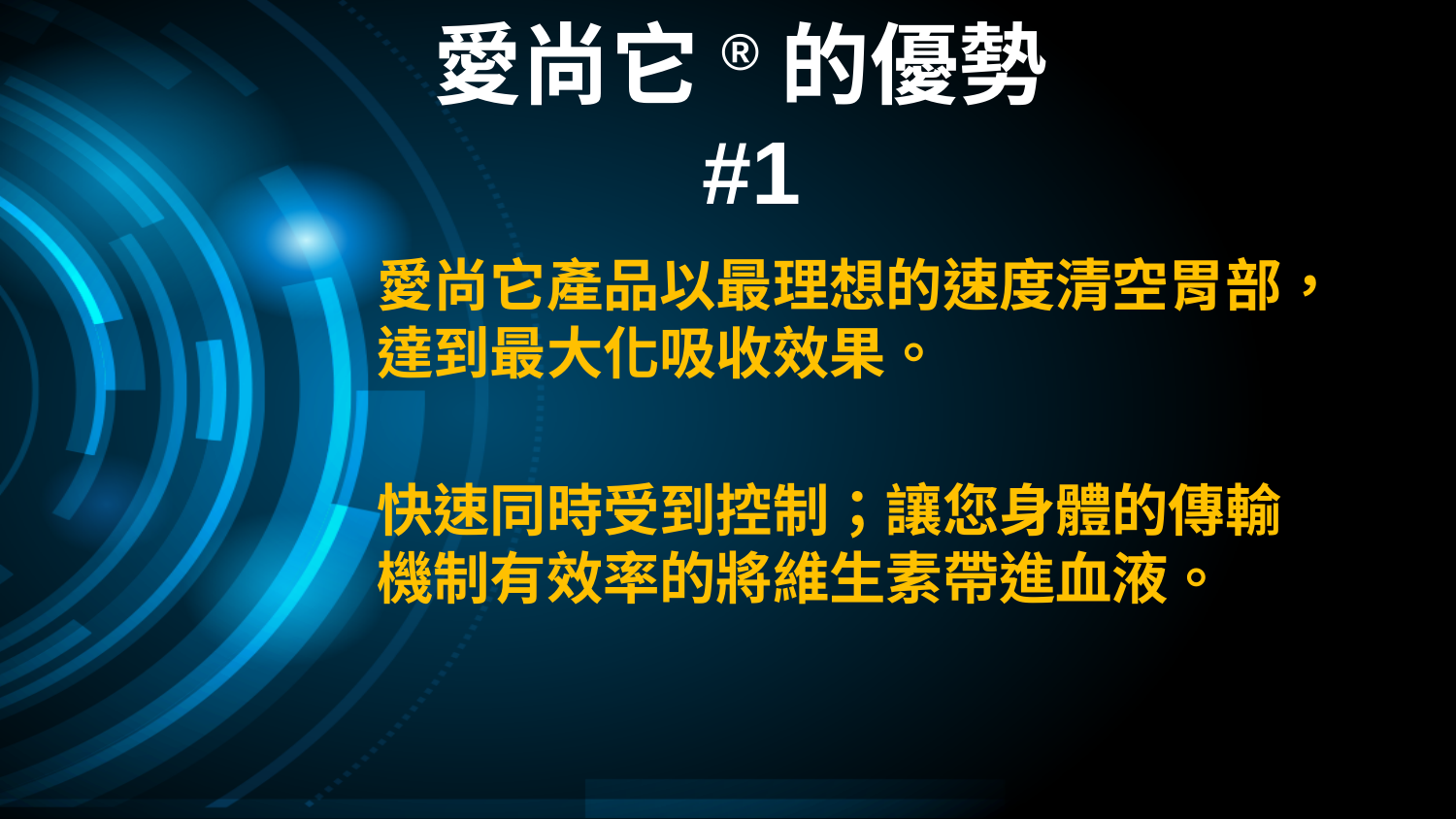

# 愛尚它®的優勢#1
	愛尚它產品以最理想的速度清空胃部，達到最大化吸收效果。

	快速同時受到控制；讓您身體的傳輸機制有效率的將維生素帶進血液。